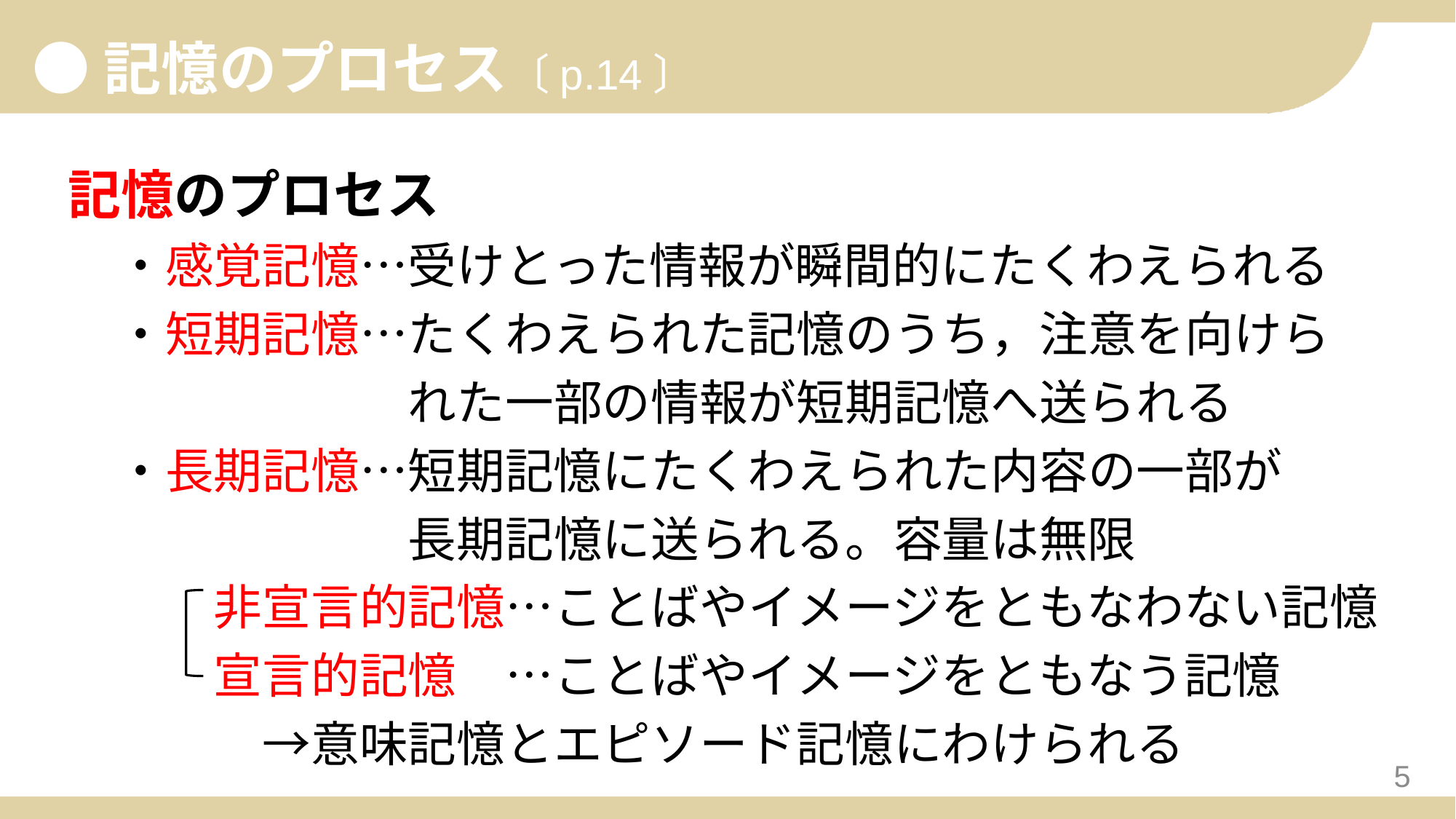

●記憶のプロセス〔p.14〕
記憶のプロセス
　・感覚記憶…受けとった情報が瞬間的にたくわえられる
　・短期記憶…たくわえられた記憶のうち，注意を向けら
　　　　　　　れた一部の情報が短期記憶へ送られる
　・長期記憶…短期記憶にたくわえられた内容の一部が
　　　　　　　長期記憶に送られる。容量は無限
　　　非宣言的記憶…ことばやイメージをともなわない記憶
　　　宣言的記憶　…ことばやイメージをともなう記憶
　　　　→意味記憶とエピソード記憶にわけられる